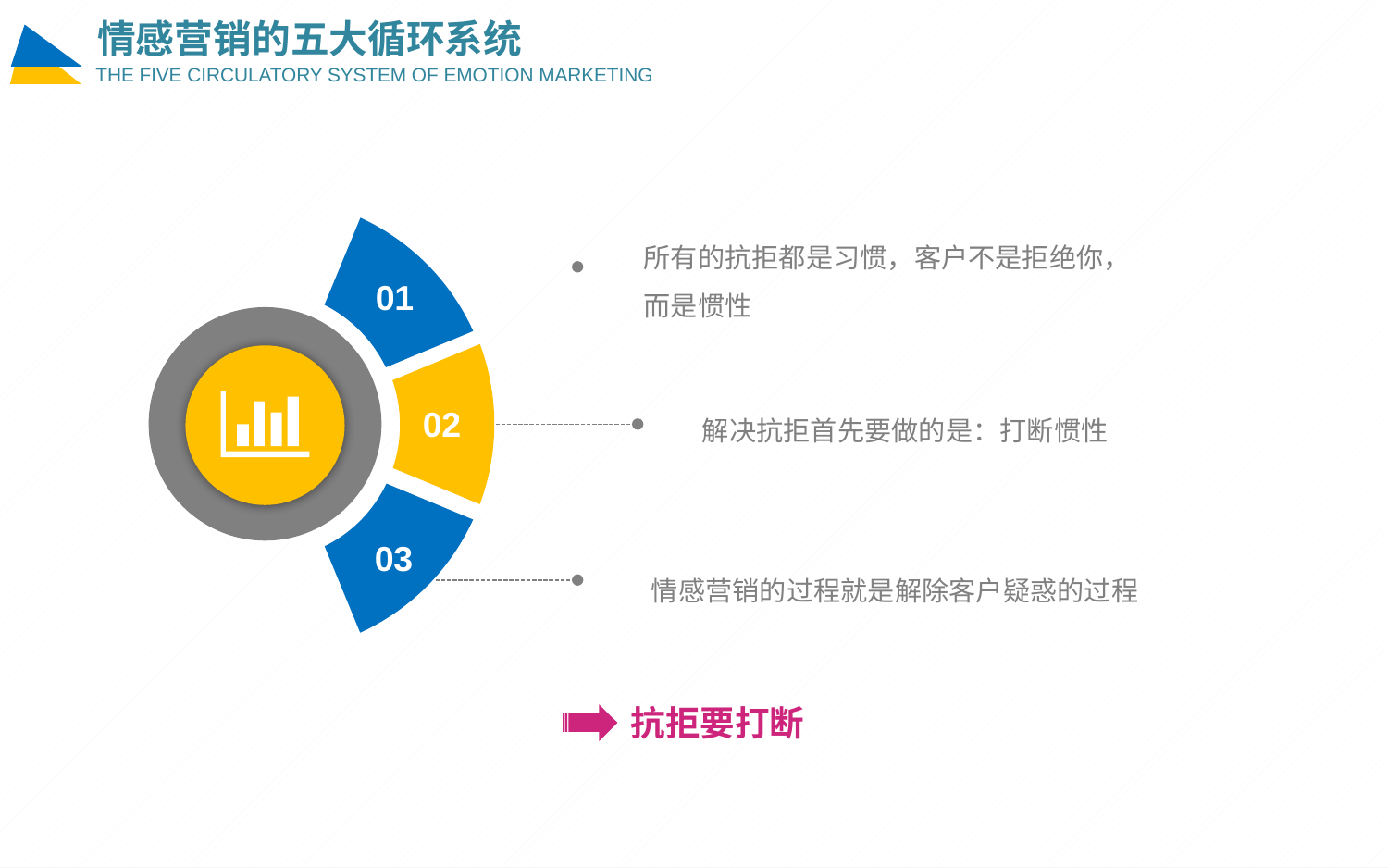

情感营销的五大循环系统

THE FIVE CIRCULATORY SYSTEM OF EMOTION MARKETING
所有的抗拒都是习惯，客户不是拒绝你，而是惯性

01

解决抗拒首先要做的是：打断惯性
02

03
情感营销的过程就是解除客户疑惑的过程
抗拒要打断